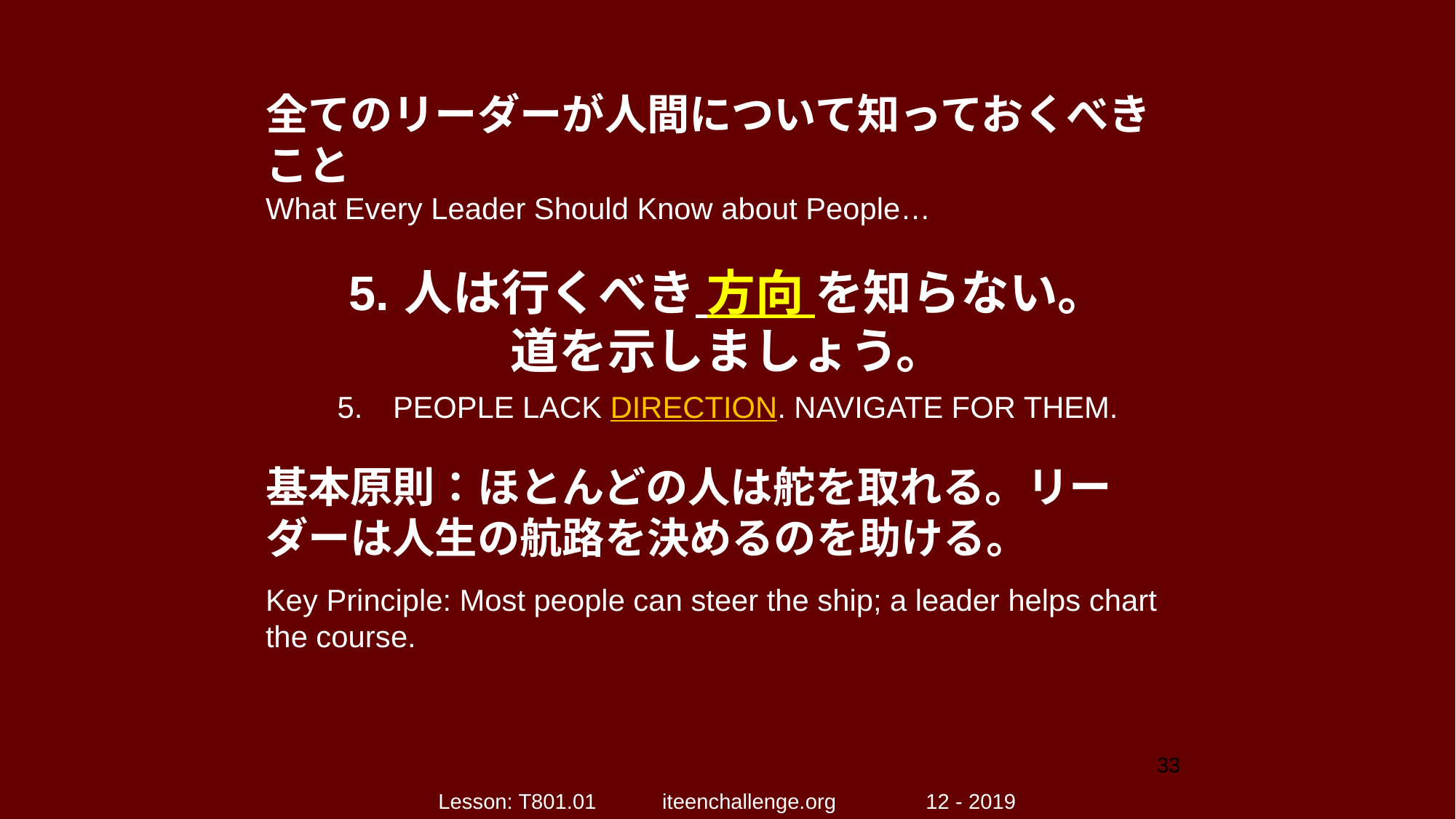

全てのリーダーが人間について知っておくべきこと
What Every Leader Should Know about People…

5.	人は行くべき 方向 を知らない。
道を示しましょう。
5.	PEOPLE LACK DIRECTION. NAVIGATE FOR THEM.

基本原則：ほとんどの人は舵を取れる。リーダーは人生の航路を決めるのを助ける。
Key Principle: Most people can steer the ship; a leader helps chart the course.
33
Lesson: T801.01           iteenchallenge.org               12 - 2019